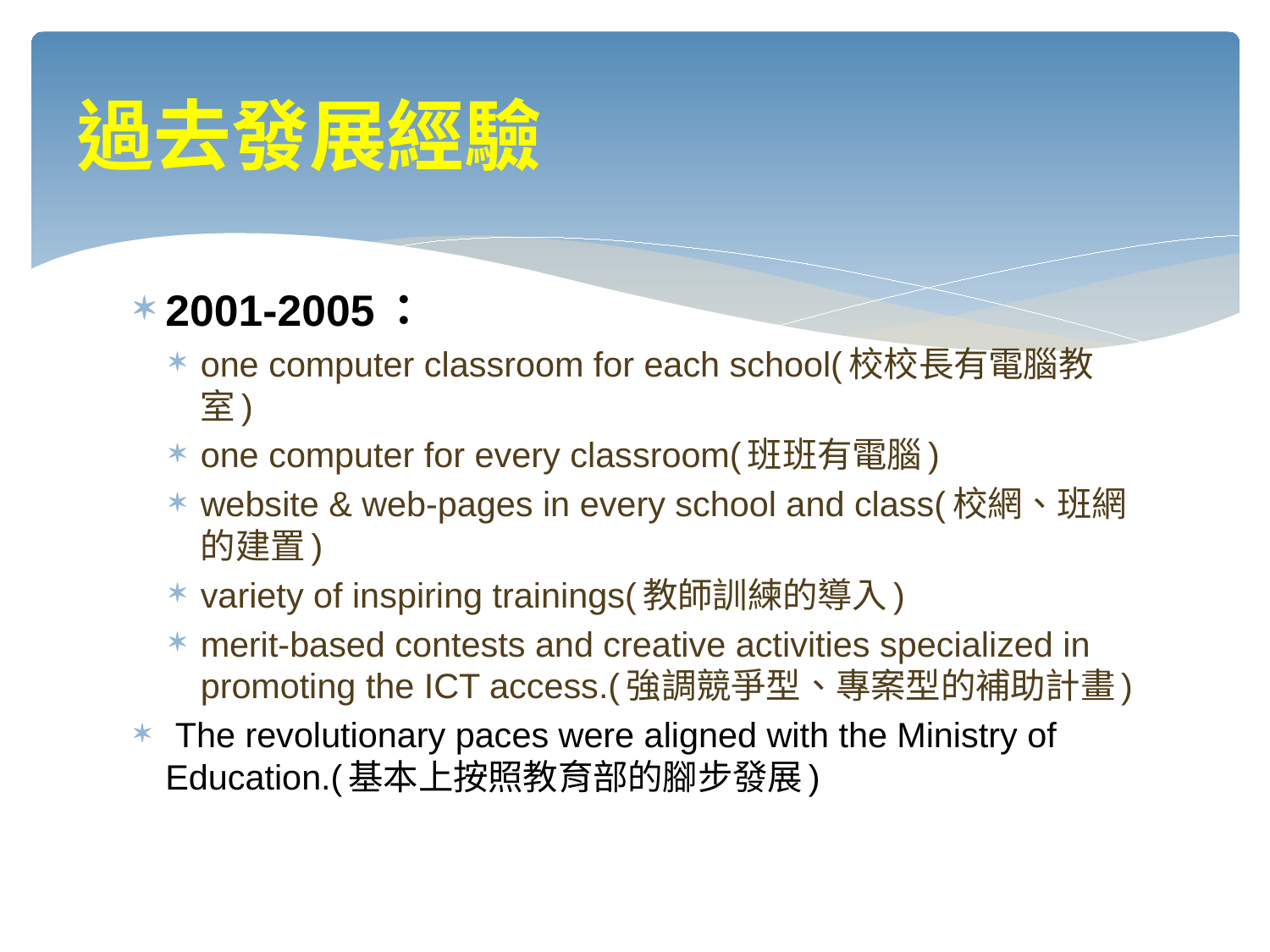

# 過去發展經驗
2001-2005：
one computer classroom for each school(校校長有電腦教室)
one computer for every classroom(班班有電腦)
website & web-pages in every school and class(校網、班網的建置)
variety of inspiring trainings(教師訓練的導入)
merit-based contests and creative activities specialized in promoting the ICT access.(強調競爭型、專案型的補助計畫)
 The revolutionary paces were aligned with the Ministry of Education.(基本上按照教育部的腳步發展)